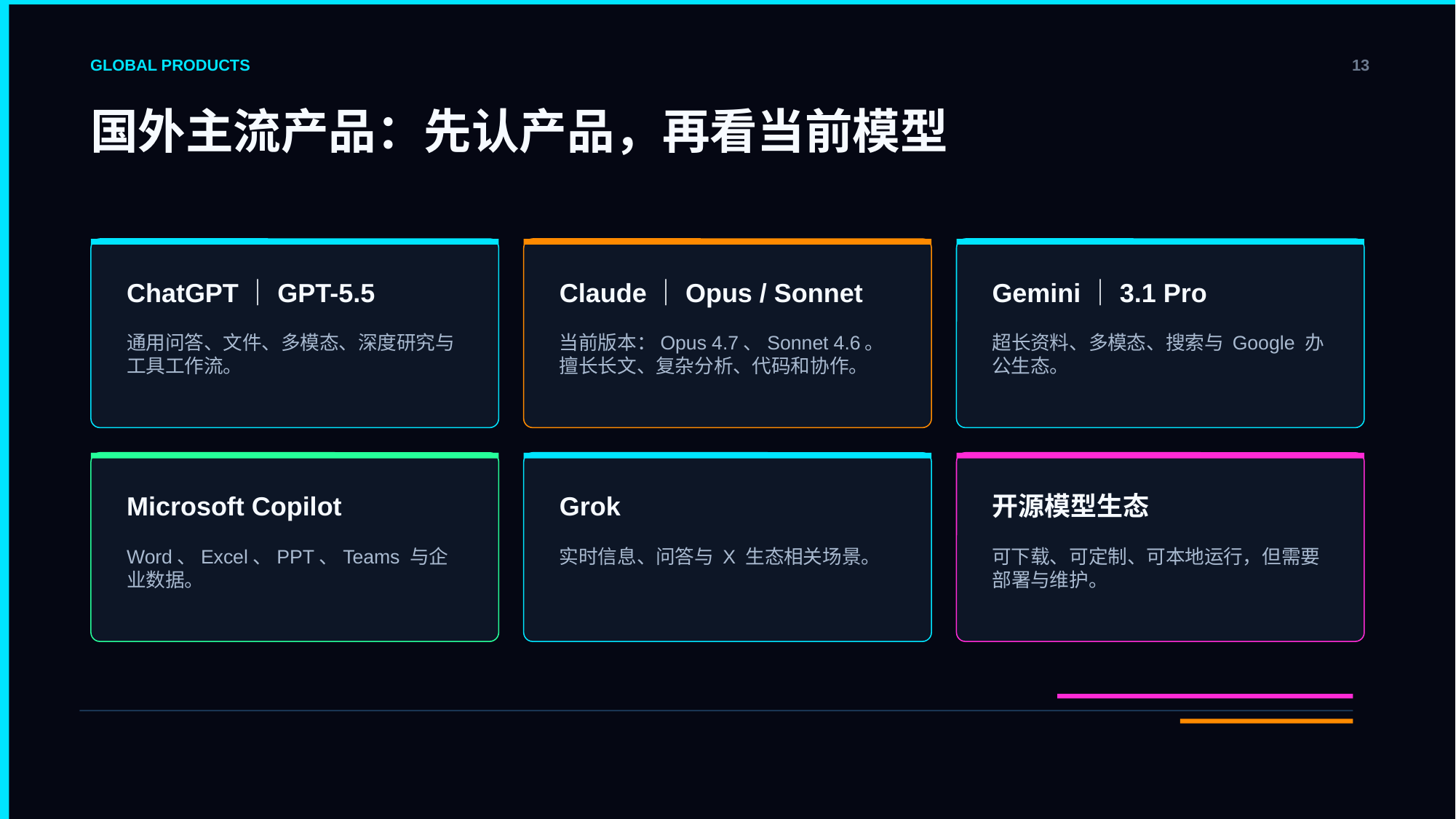

GLOBAL PRODUCTS
13
国外主流产品：先认产品，再看当前模型

ChatGPT｜GPT-5.5
Claude｜Opus / Sonnet
Gemini｜3.1 Pro
通用问答、文件、多模态、深度研究与工具工作流。
当前版本：Opus 4.7、Sonnet 4.6。擅长长文、复杂分析、代码和协作。
超长资料、多模态、搜索与 Google 办公生态。

Microsoft Copilot
Grok
开源模型生态
Word、Excel、PPT、Teams 与企业数据。
实时信息、问答与 X 生态相关场景。
可下载、可定制、可本地运行，但需要部署与维护。